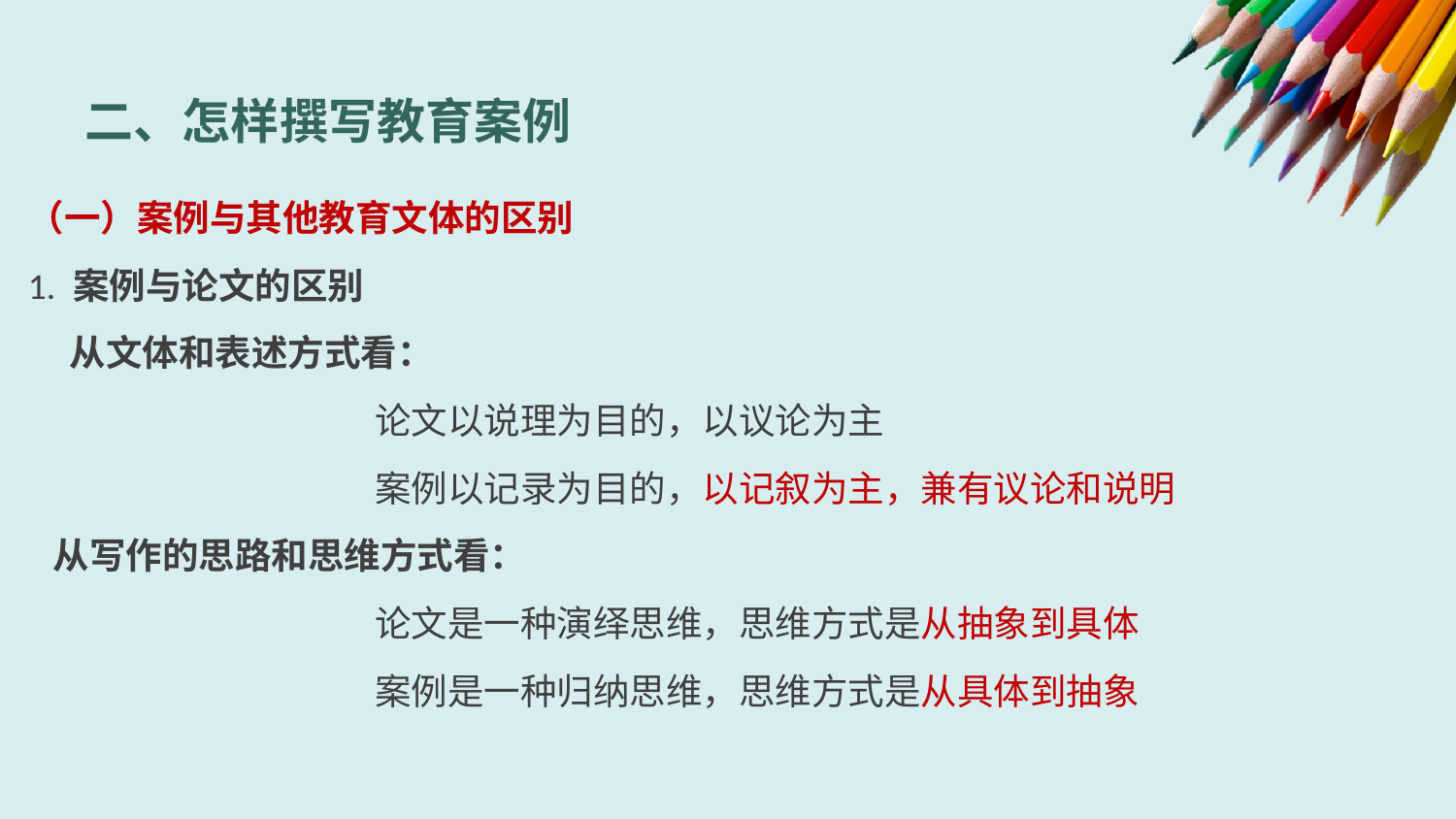

# 二、怎样撰写教育案例
（一）案例与其他教育文体的区别
1. 案例与论文的区别
    从文体和表述方式看：
                                         论文以说理为目的，以议论为主
                                         案例以记录为目的，以记叙为主，兼有议论和说明
  从写作的思路和思维方式看：
                                         论文是一种演绎思维，思维方式是从抽象到具体
                                         案例是一种归纳思维，思维方式是从具体到抽象